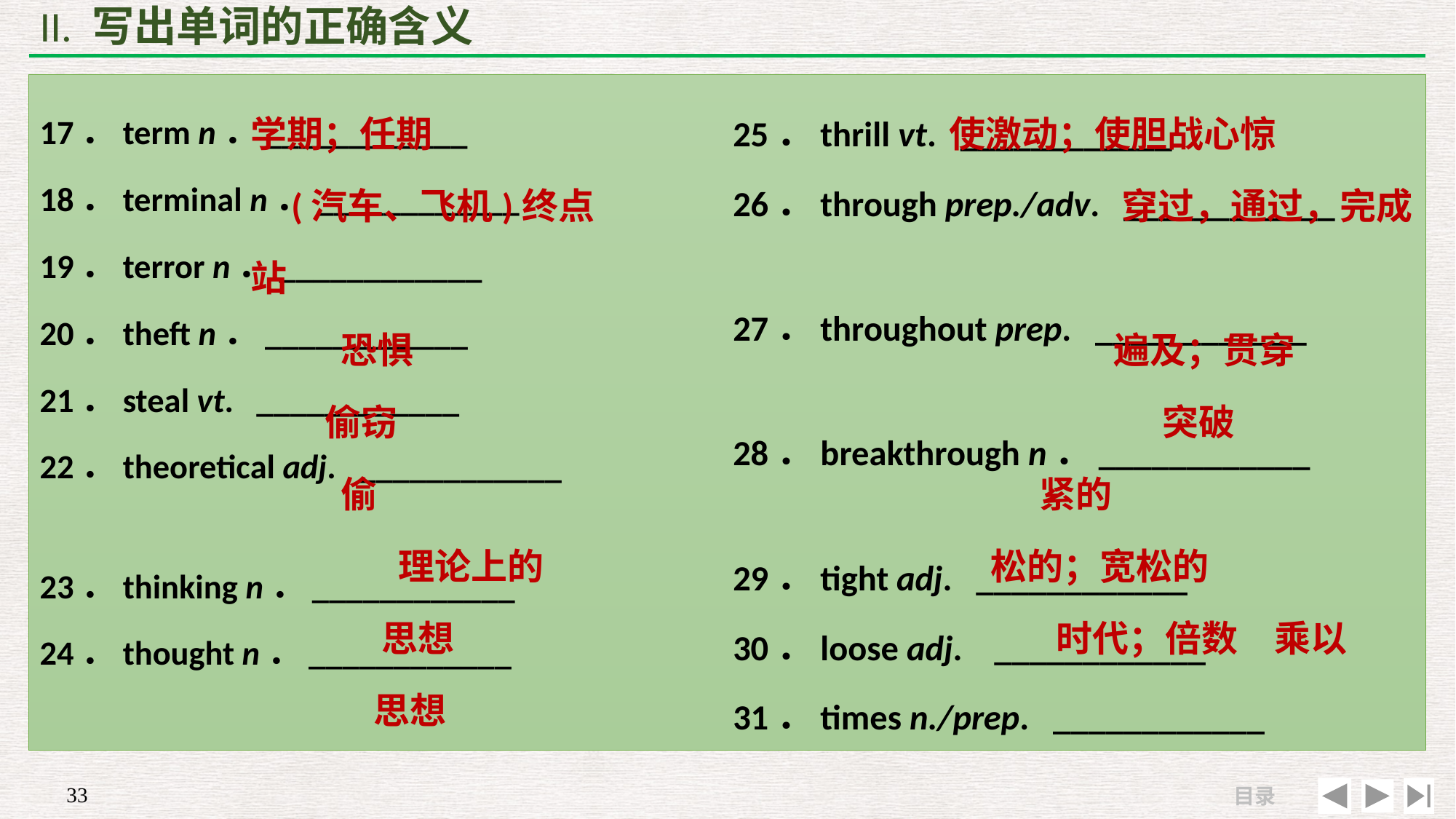

# II. 写出单词的正确含义

学期；任期
     (汽车、飞机)终点站
          恐惧
        偷窃
          偷
                 理论上的
               思想
              思想
使激动；使胆战心惊
                    穿过，通过，完成
                   遍及；贯穿
                         突破
          紧的
    松的；宽松的
            时代；倍数　乘以
17．term n．____________
18．terminal n．____________
19．terror n．____________
20．theft n．____________
21．steal vt.   ____________
22．theoretical adj.   ____________
23．thinking n．____________
24．thought n．____________
25．thrill vt.   ____________
26．through prep./adv.   ____________
27．throughout prep.   ____________
28．breakthrough n．____________
29．tight adj.   ____________
30．loose adj.    ____________
31．times n./prep.   ____________